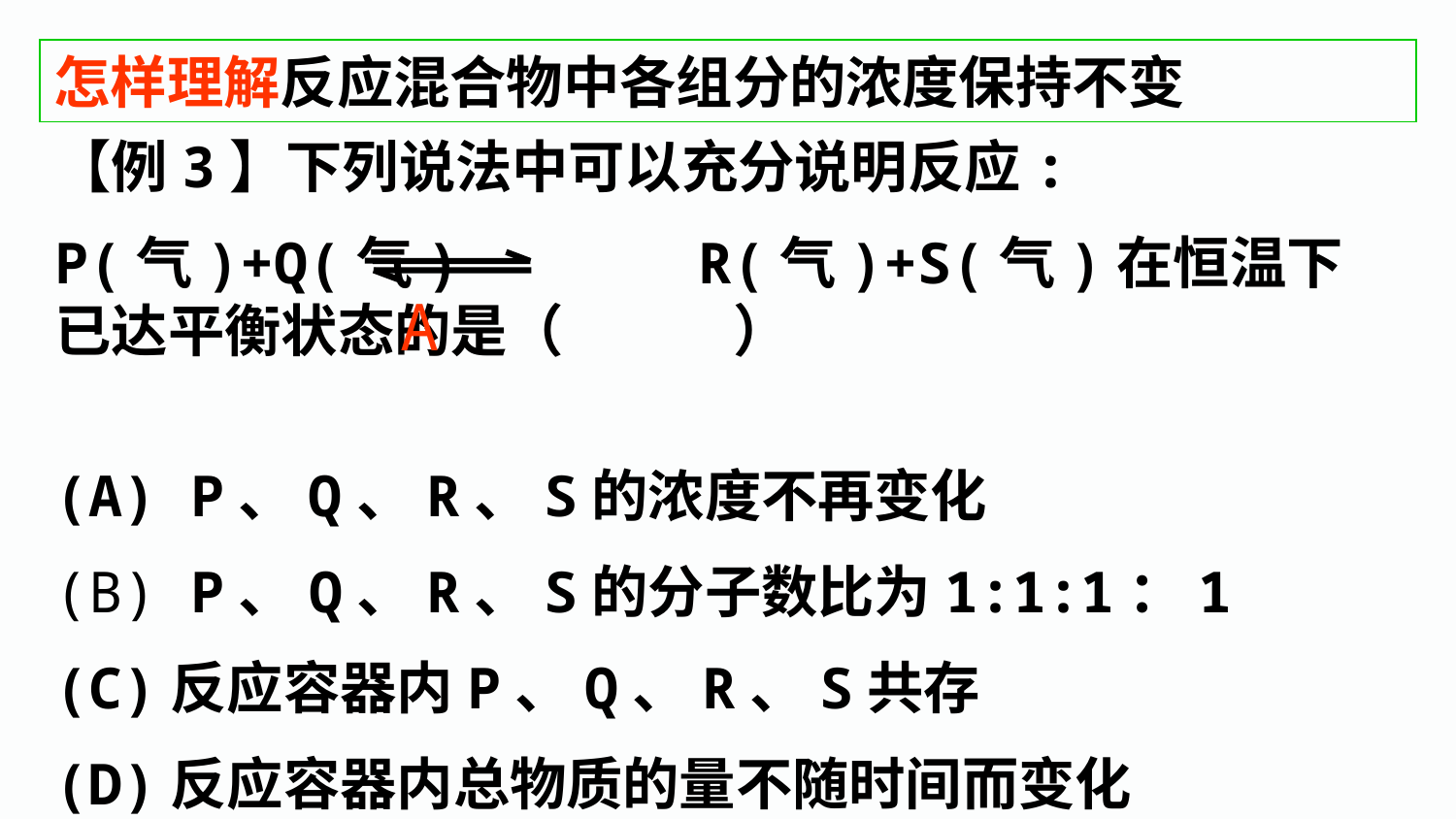

怎样理解反应混合物中各组分的浓度保持不变
【例3】下列说法中可以充分说明反应:
P(气)+Q(气)       R(气)+S(气)在恒温下已达平衡状态的是（　　　）
(A) P、Q、R、S的浓度不再变化
(B) P、Q、R、S的分子数比为1:1:1：1
(C)反应容器内P、Q、R、S共存
(D)反应容器内总物质的量不随时间而变化

A